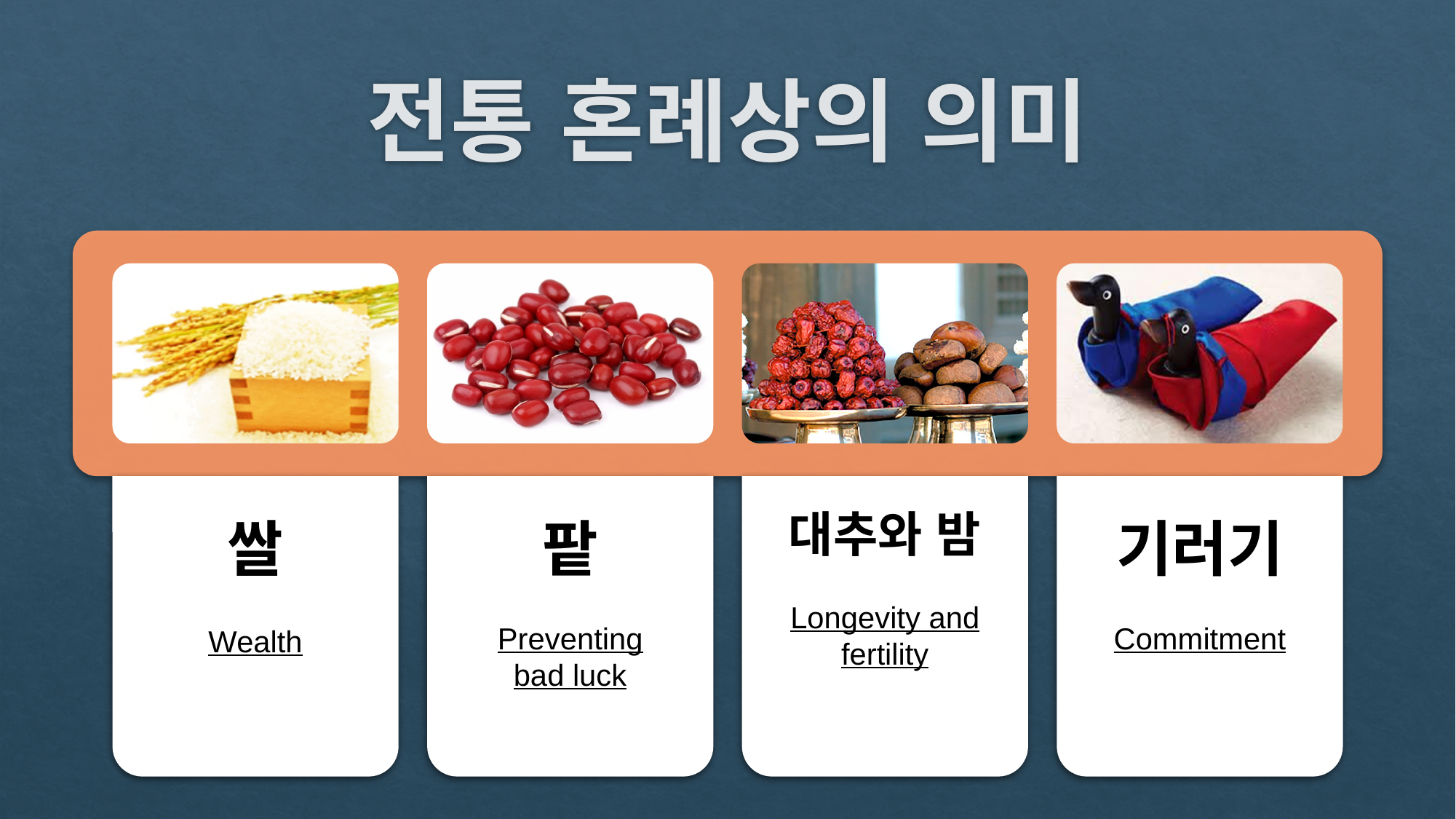

# 전통 혼례상의 의미
쌀

Wealth
팥

Preventing bad luck
대추와 밤

Longevity and fertility

기러기

Commitment